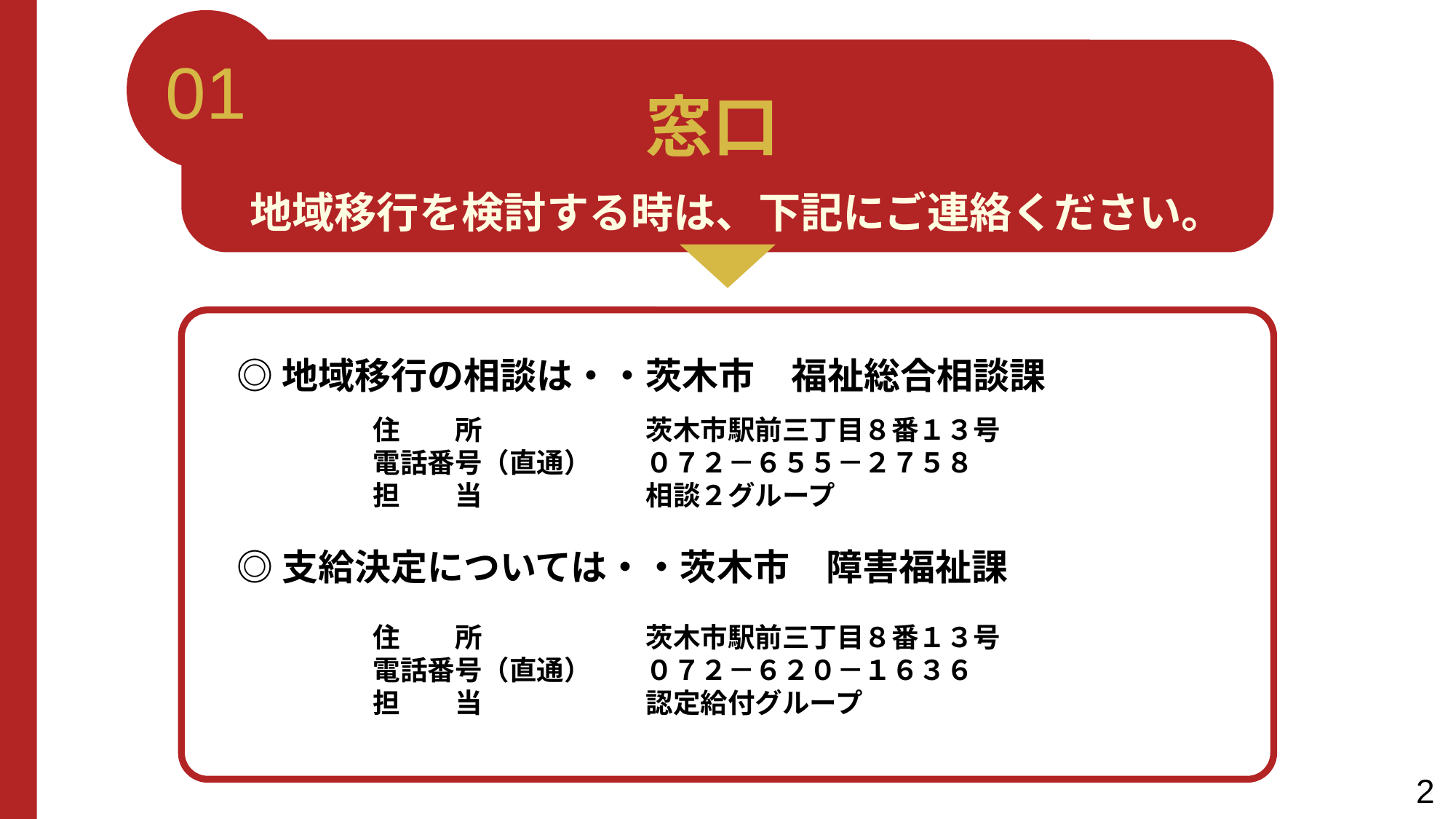

01

窓口
地域移行を検討する時は、下記にご連絡ください。

◎地域移行の相談は・・茨木市　福祉総合相談課　　
　　　　　住　　所　　　　　　茨木市駅前三丁目８番１３号
　　　　　電話番号（直通）　　０７２－６５５－２７５８
　　　　　担　　当　　　　　　相談２グループ

◎支給決定については・・茨木市　障害福祉課

　　　　　住　　所　　　　　　茨木市駅前三丁目８番１３号
　　　　　電話番号（直通）　　０７２－６２０－１６３６
　　　　　担　　当　　　　　　認定給付グループ